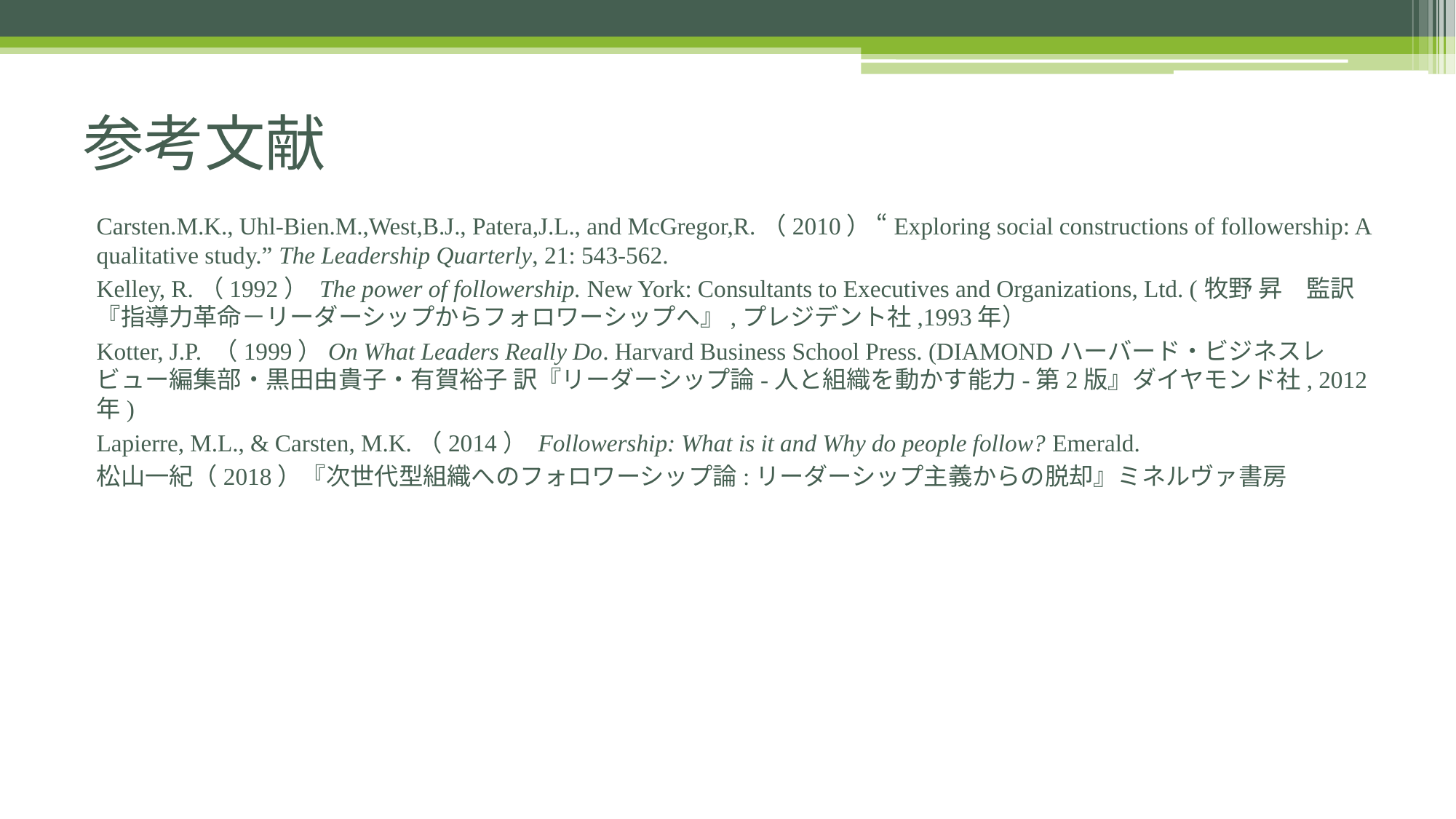

# 参考文献
Carsten.M.K., Uhl-Bien.M.,West,B.J., Patera,J.L., and McGregor,R.（2010） “Exploring social constructions of followership: A qualitative study.” The Leadership Quarterly, 21: 543-562.
Kelley, R.（1992） The power of followership. New York: Consultants to Executives and Organizations, Ltd. (牧野 昇　監訳『指導力革命－リーダーシップからフォロワーシップへ』,プレジデント社,1993年）
Kotter, J.P. （1999）On What Leaders Really Do. Harvard Business School Press. (DIAMONDハーバード・ビジネスレビュー編集部・黒田由貴子・有賀裕子 訳『リーダーシップ論-人と組織を動かす能力-第2版』ダイヤモンド社, 2012年)
Lapierre, M.L., & Carsten, M.K.（2014） Followership: What is it and Why do people follow? Emerald.
松山一紀（2018）『次世代型組織へのフォロワーシップ論:リーダーシップ主義からの脱却』ミネルヴァ書房